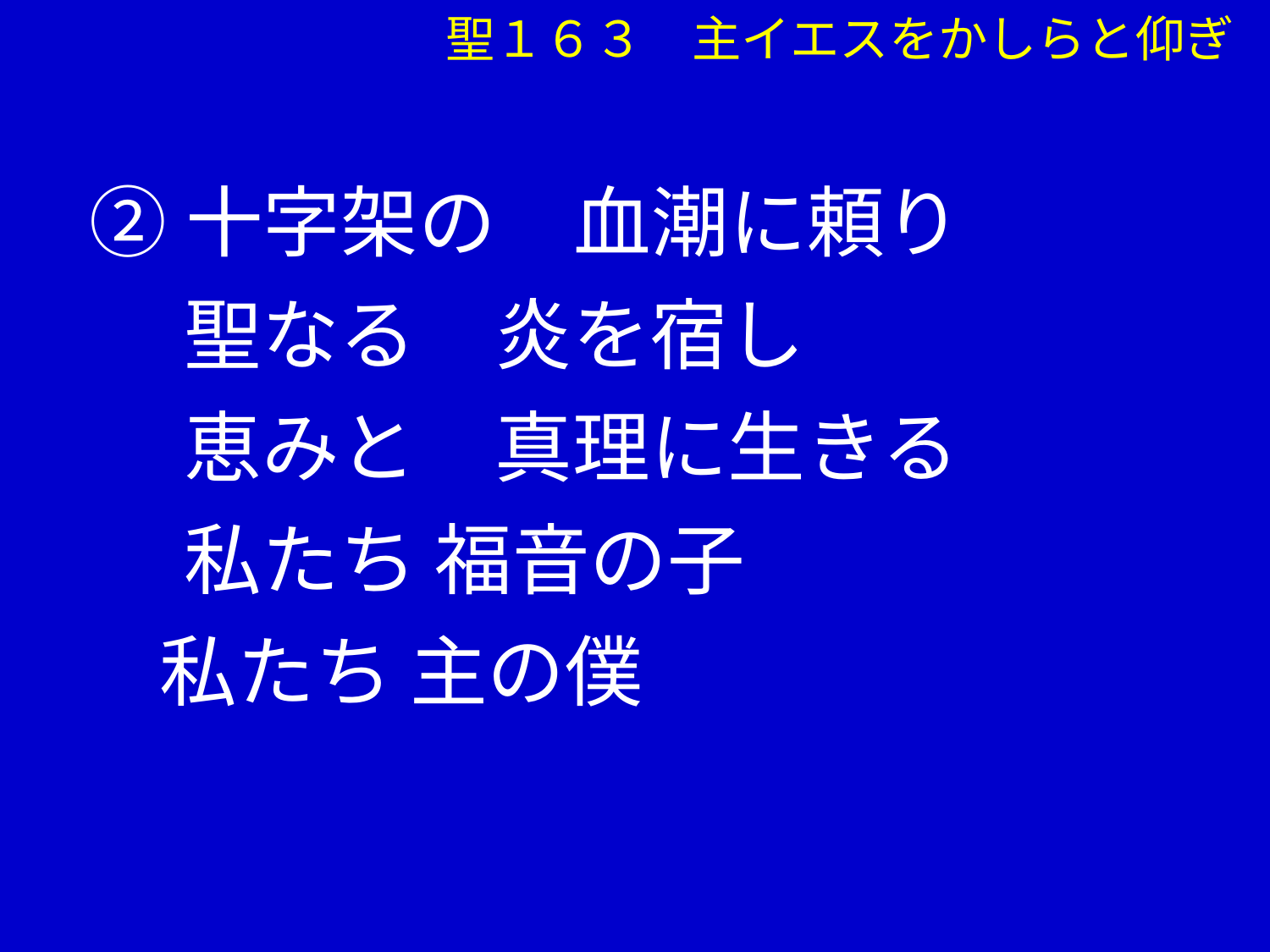

聖１６３　主イエスをかしらと仰ぎ

②十字架の　血潮に頼り
　 聖なる　炎を宿し
　 恵みと　真理に生きる
　 私たち 福音の子
   私たち 主の僕